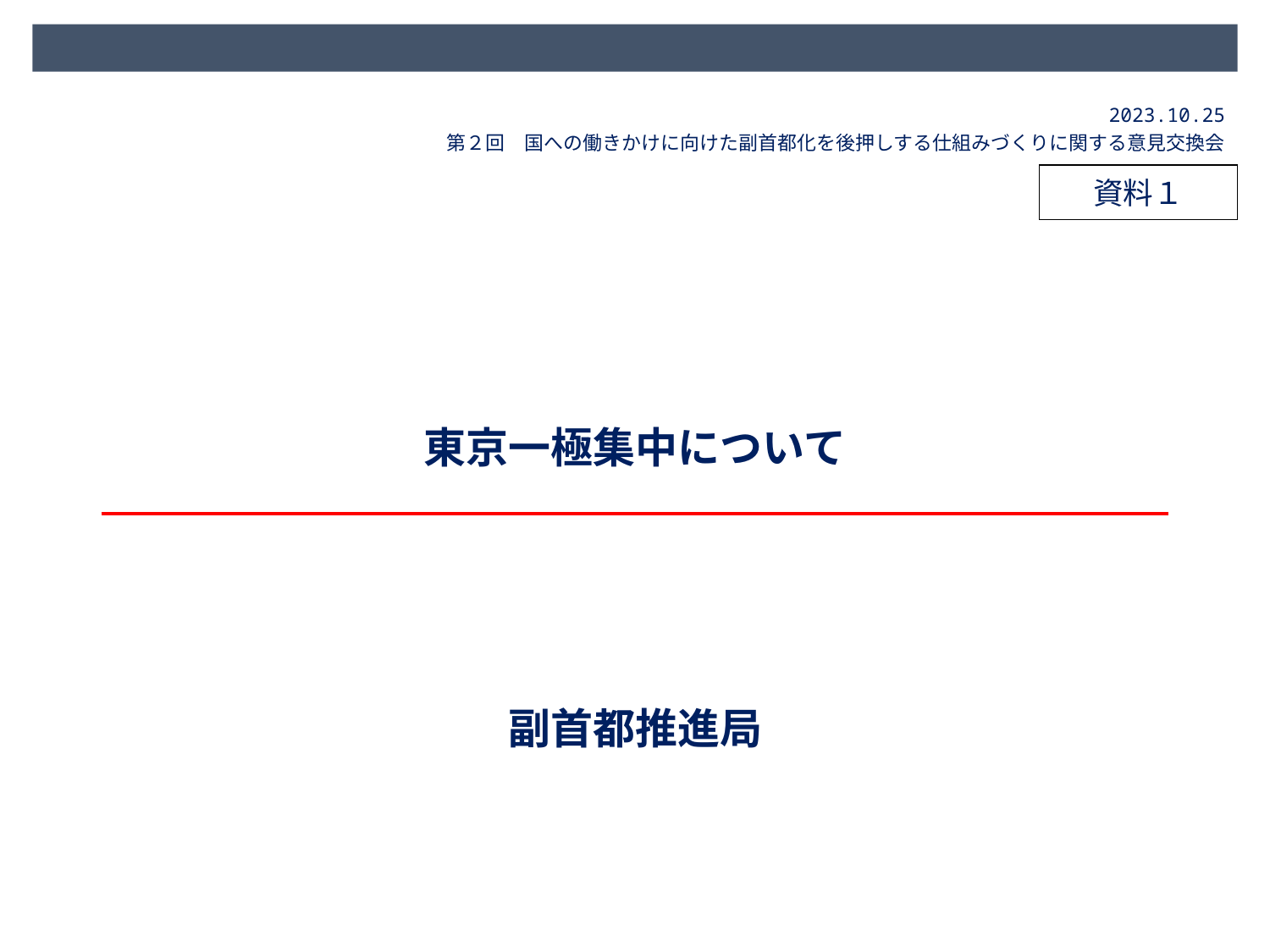

2023.10.25
第２回　国への働きかけに向けた副首都化を後押しする仕組みづくりに関する意見交換会
資料１
東京一極集中について
副首都推進局